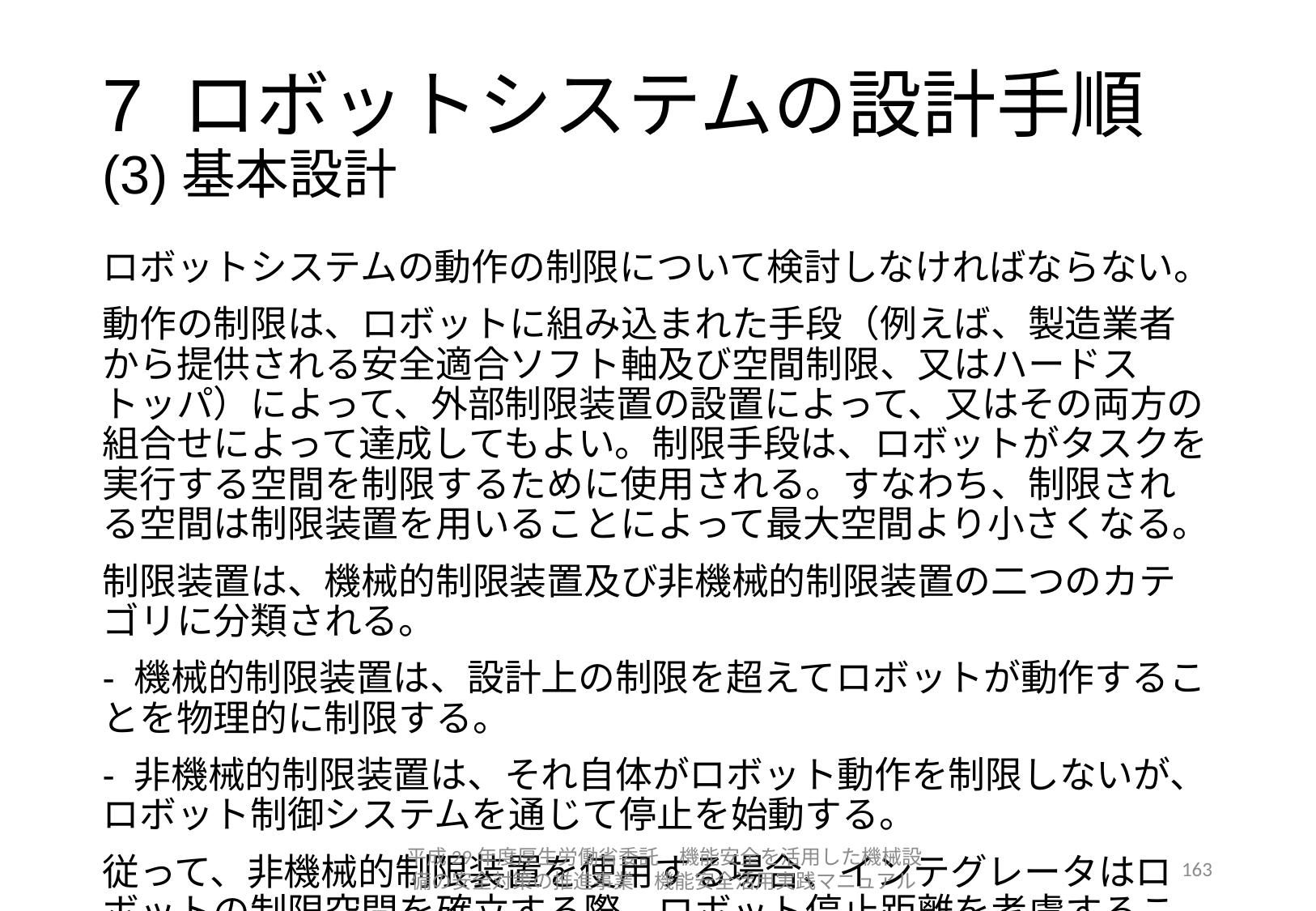

# 7 ロボットシステムの設計手順 (3)基本設計
ロボットシステムの動作の制限について検討しなければならない。
動作の制限は、ロボットに組み込まれた手段（例えば、製造業者から提供される安全適合ソフト軸及び空間制限、又はハードストッパ）によって、外部制限装置の設置によって、又はその両方の組合せによって達成してもよい。制限手段は、ロボットがタスクを実行する空間を制限するために使用される。すなわち、制限される空間は制限装置を用いることによって最大空間より小さくなる。
制限装置は、機械的制限装置及び非機械的制限装置の二つのカテゴリに分類される。
- 機械的制限装置は、設計上の制限を超えてロボットが動作することを物理的に制限する。
- 非機械的制限装置は、それ自体がロボット動作を制限しないが、ロボット制御システムを通じて停止を始動する。
従って、非機械的制限装置を使用する場合、インテグレータはロボットの制限空間を確立する際、ロボット停止距離を考慮することを求められる。
平成29年度厚生労働省委託　機能安全を活用した機械設備の安全対策の推進事業　機能安全活用実践マニュアル
163